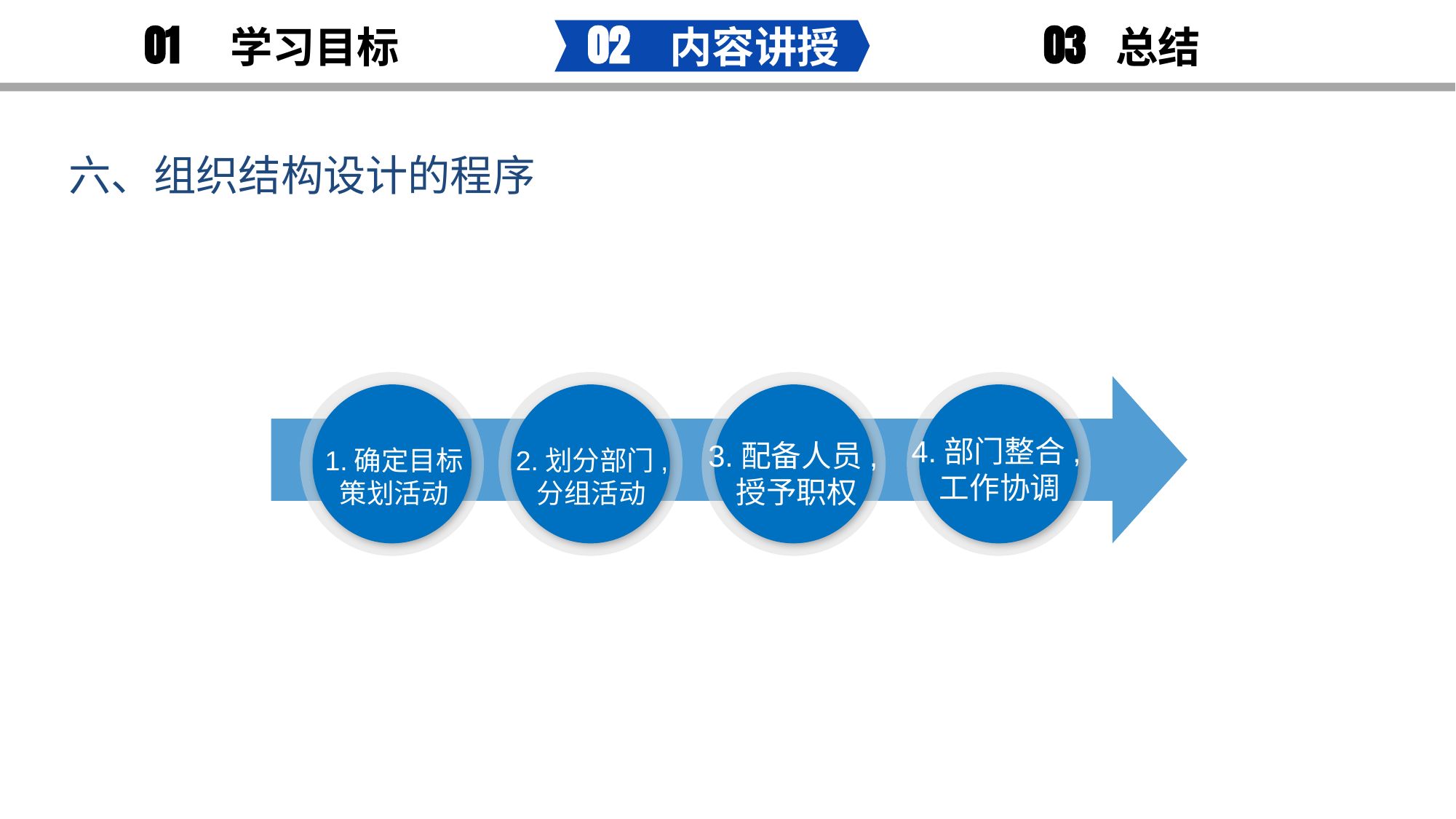

02   内容讲授
03  总结
01    学习目标

六、组织结构设计的程序

1.确定目标策划活动

 2.划分部门,分组活动

3.配备人员,授予职权

4.部门整合,工作协调